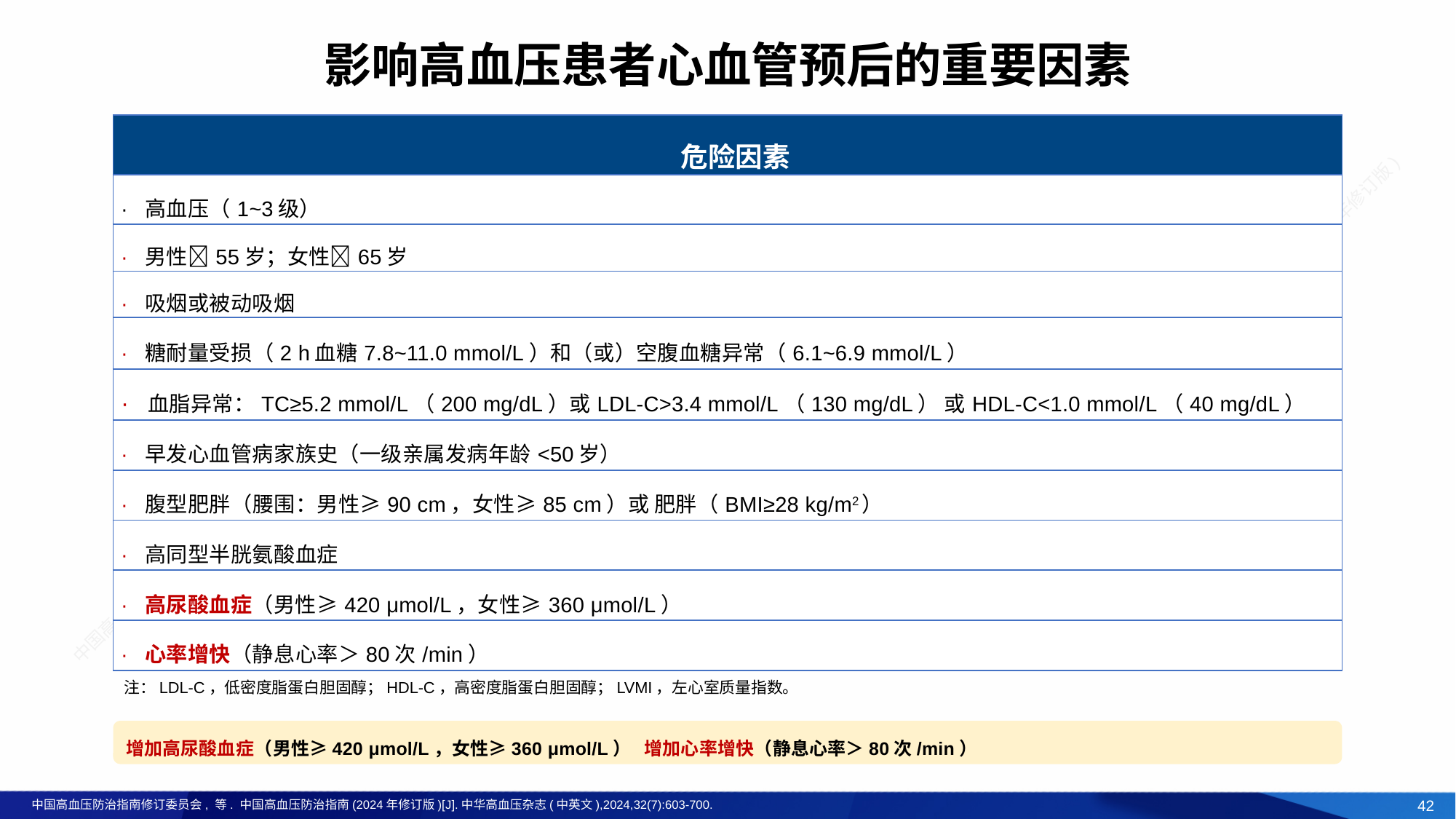

# 影响高血压患者心血管预后的重要因素
| 危险因素 |
| --- |
| · 高血压（1~3级） |
| · 男性>55岁；女性>65岁 |
| · 吸烟或被动吸烟 |
| · 糖耐量受损（2 h血糖7.8~11.0 mmol/L）和（或）空腹血糖异常（6.1~6.9 mmol/L） |
| · 血脂异常：TC≥5.2 mmol/L（200 mg/dL）或LDL-C>3.4 mmol/L（130 mg/dL） 或HDL-C<1.0 mmol/L（40 mg/dL） |
| · 早发心血管病家族史（一级亲属发病年龄<50岁） |
| · 腹型肥胖（腰围：男性≥90 cm，女性≥85 cm）或 肥胖（BMI≥28 kg/m2） |
| · 高同型半胱氨酸血症 |
| · 高尿酸血症（男性≥420 μmol/L，女性≥360 μmol/L） |
| · 心率增快（静息心率＞80次/min） |
注：LDL-C，低密度脂蛋白胆固醇；HDL-C，高密度脂蛋白胆固醇；LVMI，左心室质量指数。
增加高尿酸血症（男性≥420 μmol/L，女性≥360 μmol/L）   增加心率增快（静息心率＞80次/min）